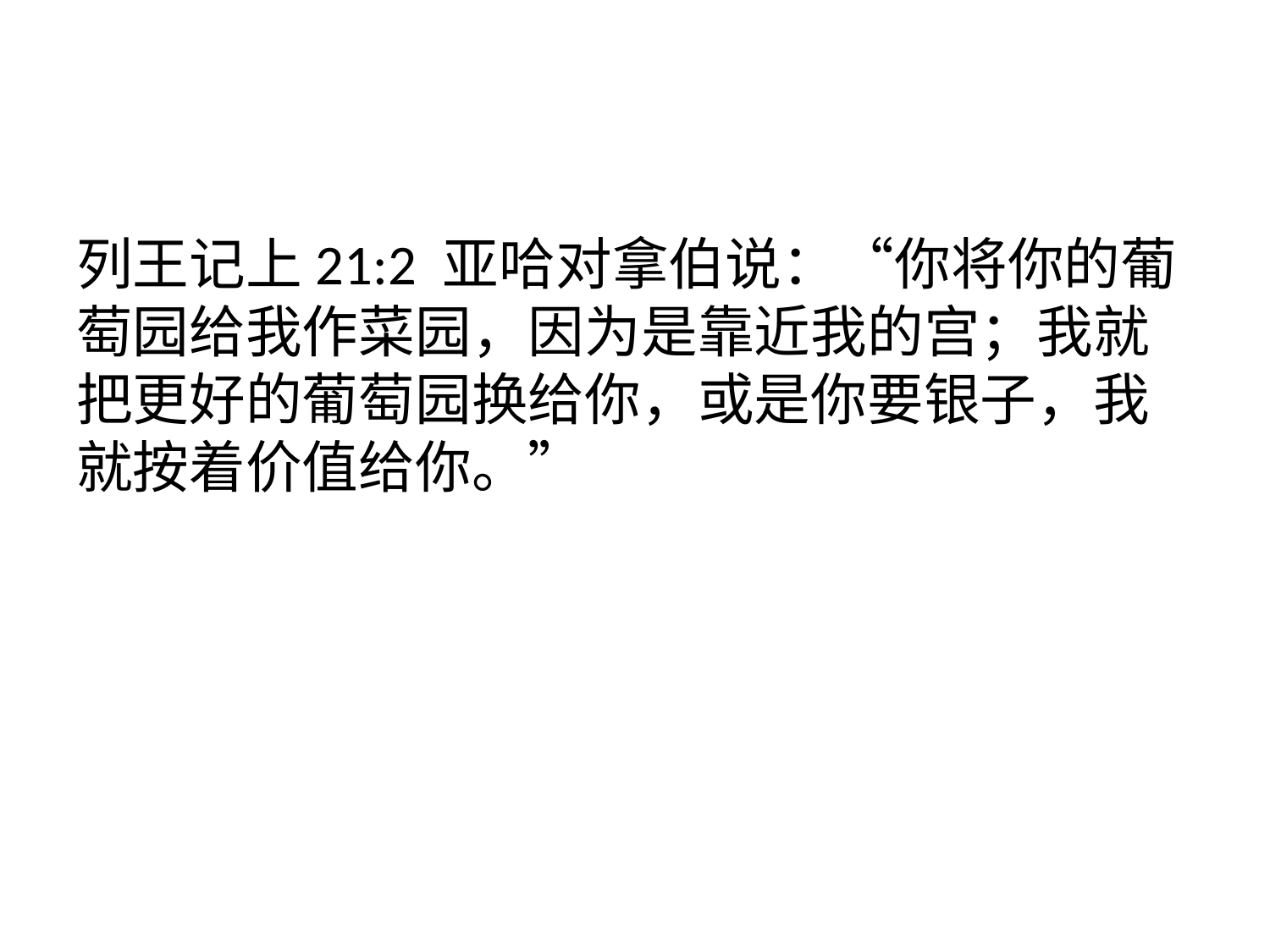

#
列王记上21:2 亚哈对拿伯说：“你将你的葡萄园给我作菜园，因为是靠近我的宫；我就把更好的葡萄园换给你，或是你要银子，我就按着价值给你。”